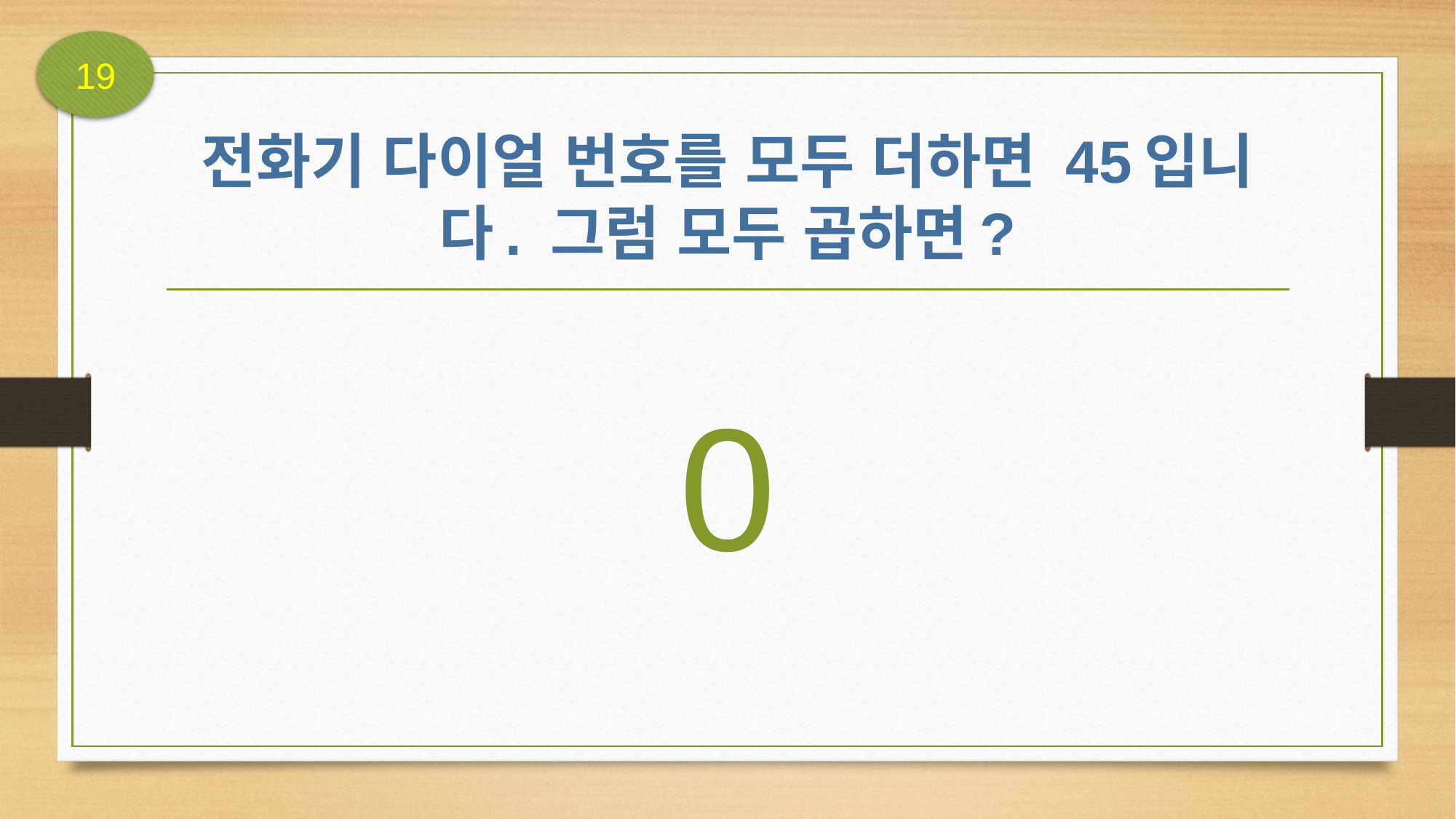

19
# 전화기 다이얼 번호를 모두 더하면 45입니다. 그럼 모두 곱하면?
0